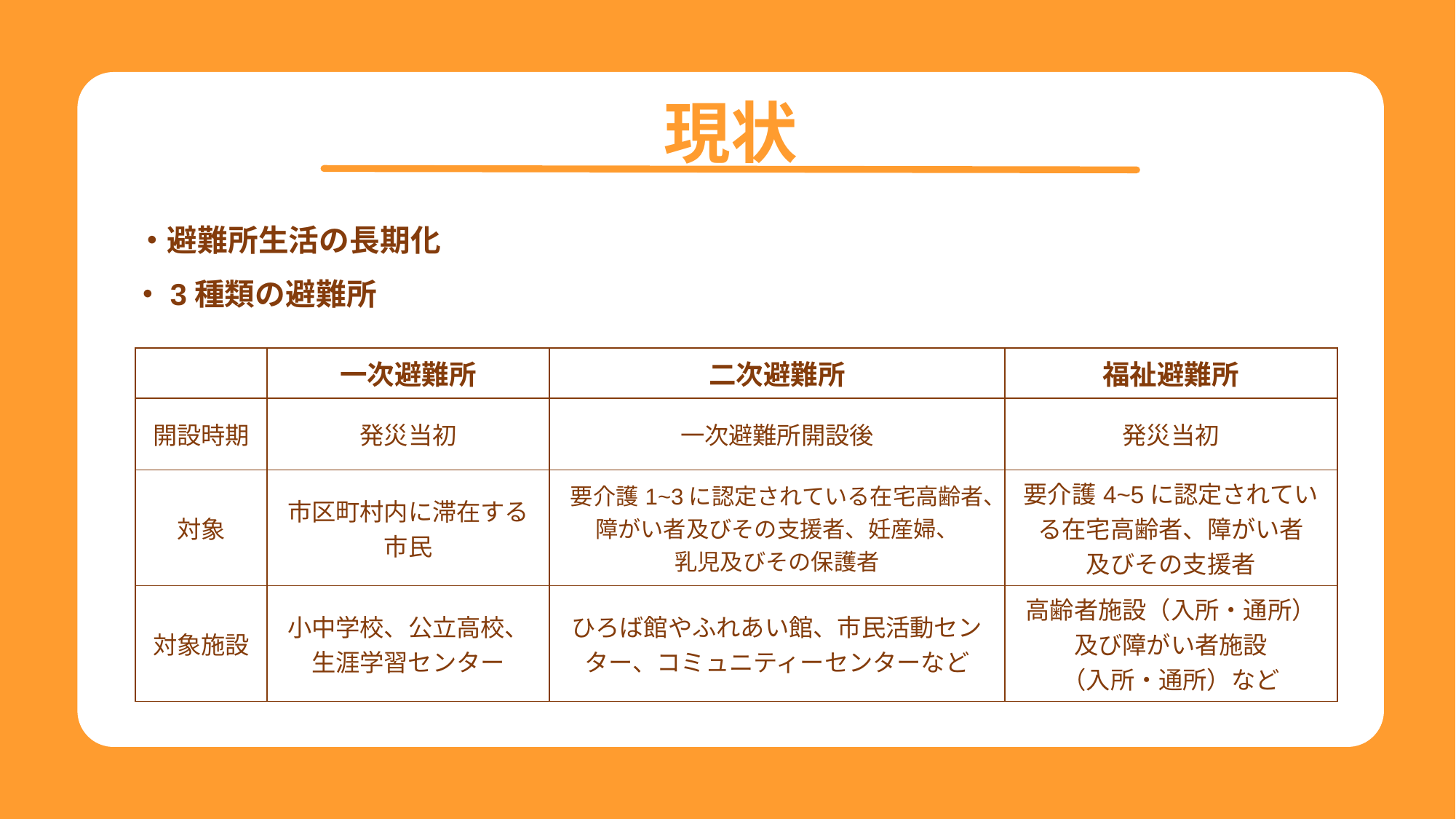

現状
・避難所生活の長期化
・3種類の避難所
|  | 一次避難所 | 二次避難所 | 福祉避難所 |
| --- | --- | --- | --- |
| 開設時期 | 発災当初 | 一次避難所開設後 | 発災当初 |
| 対象 | 市区町村内に滞在する市民 | 要介護1~3に認定されている在宅高齢者、 障がい者及びその支援者、妊産婦、 乳児及びその保護者 | 要介護4~5に認定されている在宅高齢者、障がい者 及びその支援者 |
| 対象施設 | 小中学校、公立高校、 生涯学習センター | ひろば館やふれあい館、市民活動センター、コミュニティーセンターなど | 高齢者施設（入所・通所）及び障がい者施設 （入所・通所）など |